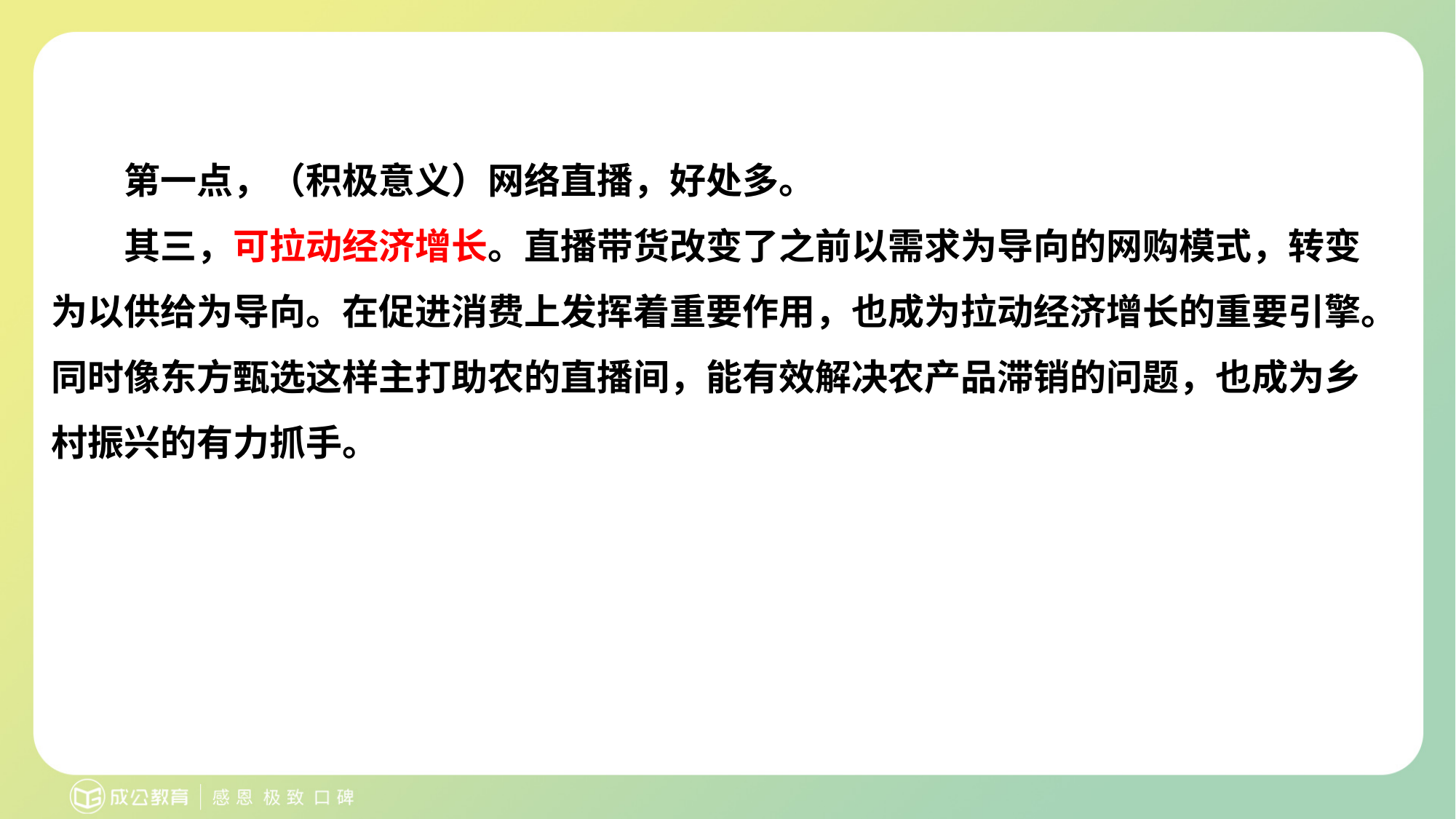

第一点，（积极意义）网络直播，好处多。
其三，可拉动经济增长。直播带货改变了之前以需求为导向的网购模式，转变为以供给为导向。在促进消费上发挥着重要作用，也成为拉动经济增长的重要引擎。同时像东方甄选这样主打助农的直播间，能有效解决农产品滞销的问题，也成为乡村振兴的有力抓手。